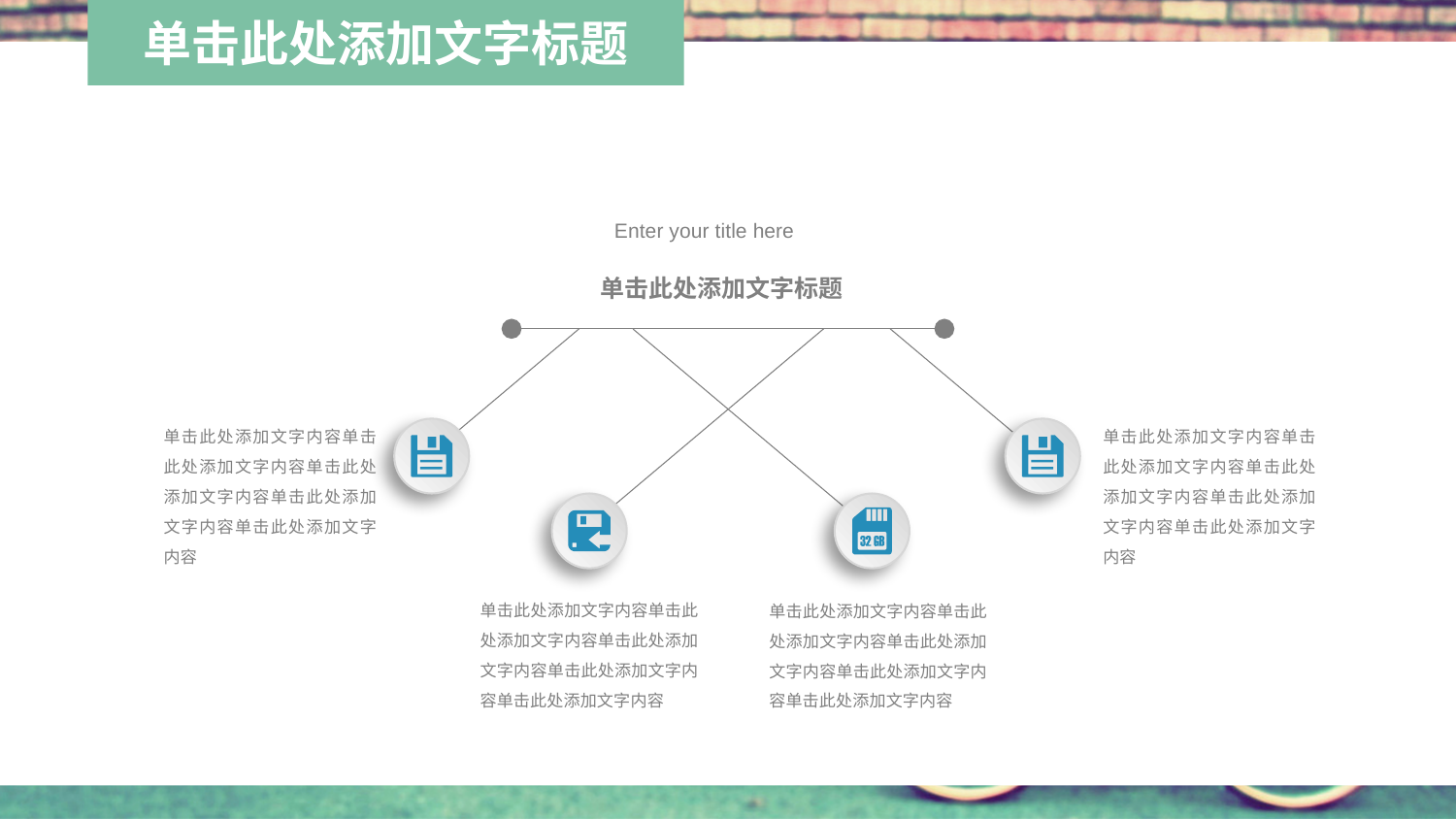

Enter your title here
单击此处添加文字标题
单击此处添加文字内容单击此处添加文字内容单击此处添加文字内容单击此处添加文字内容单击此处添加文字内容
单击此处添加文字内容单击此处添加文字内容单击此处添加文字内容单击此处添加文字内容单击此处添加文字内容

单击此处添加文字内容单击此处添加文字内容单击此处添加文字内容单击此处添加文字内容单击此处添加文字内容
单击此处添加文字内容单击此处添加文字内容单击此处添加文字内容单击此处添加文字内容单击此处添加文字内容